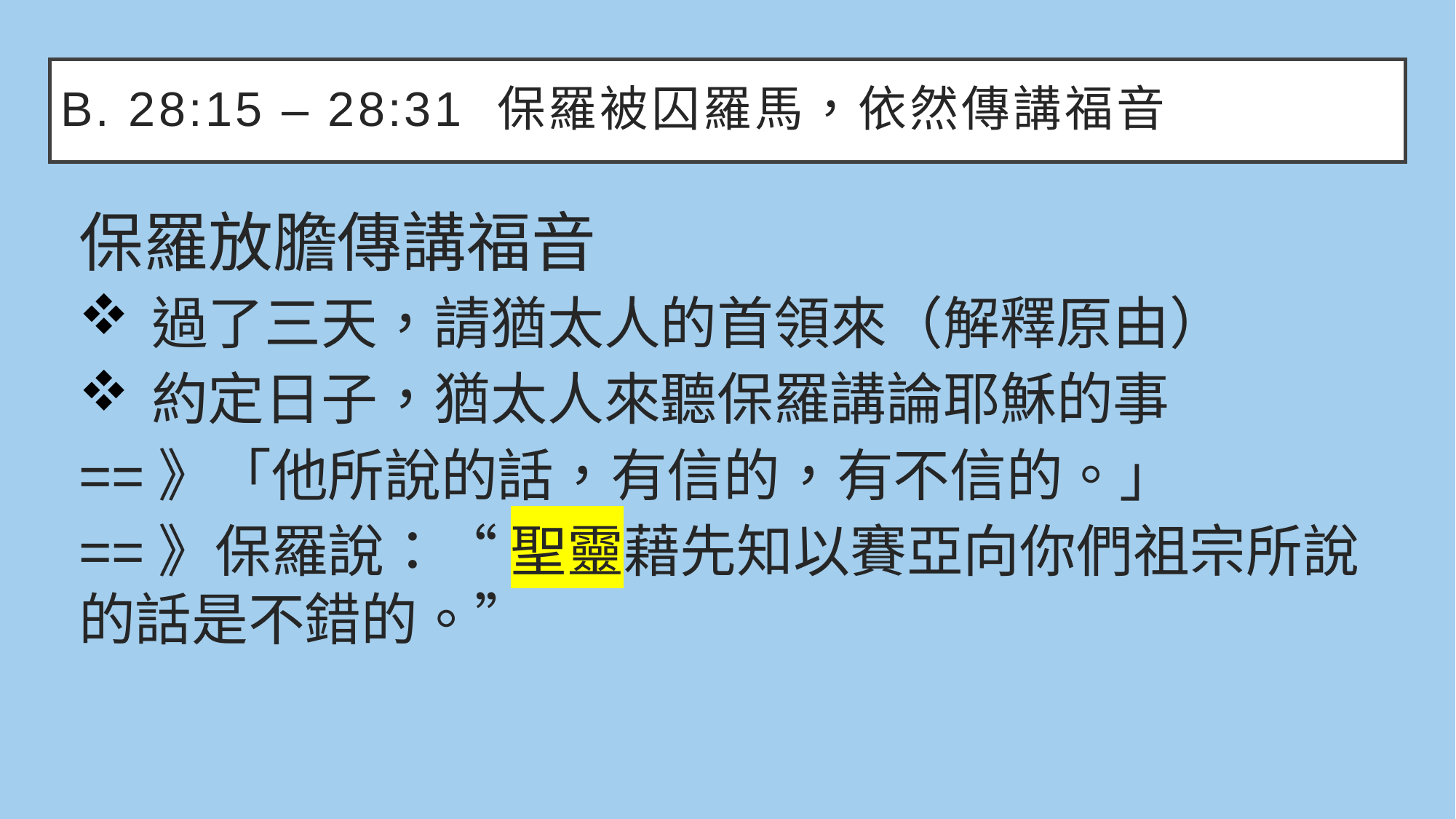

# B. 28:15 – 28:31	保羅被囚羅馬，依然傳講福音
保羅放膽傳講福音
過了三天，請猶太人的首領來（解釋原由）
約定日子，猶太人來聽保羅講論耶穌的事
==》「他所說的話，有信的，有不信的。」
==》保羅說：“ 聖靈藉先知以賽亞向你們祖宗所說的話是不錯的。”